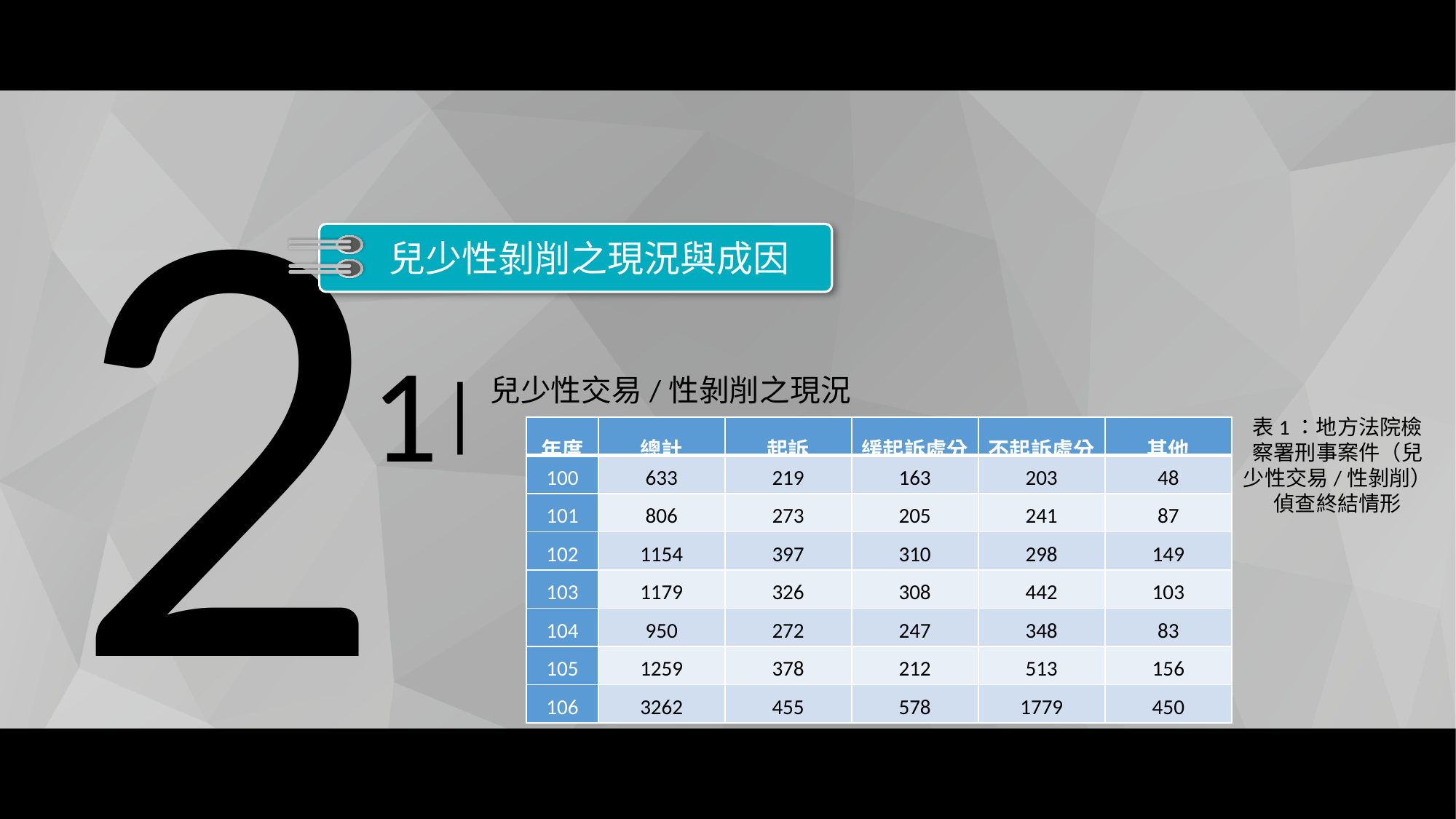

2

兒少性剝削之現況與成因
1
|
兒少性交易/性剝削之現況
表1：地方法院檢察署刑事案件（兒少性交易/性剝削）偵查終結情形
| 年度 | 總計 | 起訴 | 緩起訴處分 | 不起訴處分 | 其他 |
| --- | --- | --- | --- | --- | --- |
| 100 | 633 | 219 | 163 | 203 | 48 |
| 101 | 806 | 273 | 205 | 241 | 87 |
| 102 | 1154 | 397 | 310 | 298 | 149 |
| 103 | 1179 | 326 | 308 | 442 | 103 |
| 104 | 950 | 272 | 247 | 348 | 83 |
| 105 | 1259 | 378 | 212 | 513 | 156 |
| 106 | 3262 | 455 | 578 | 1779 | 450 |